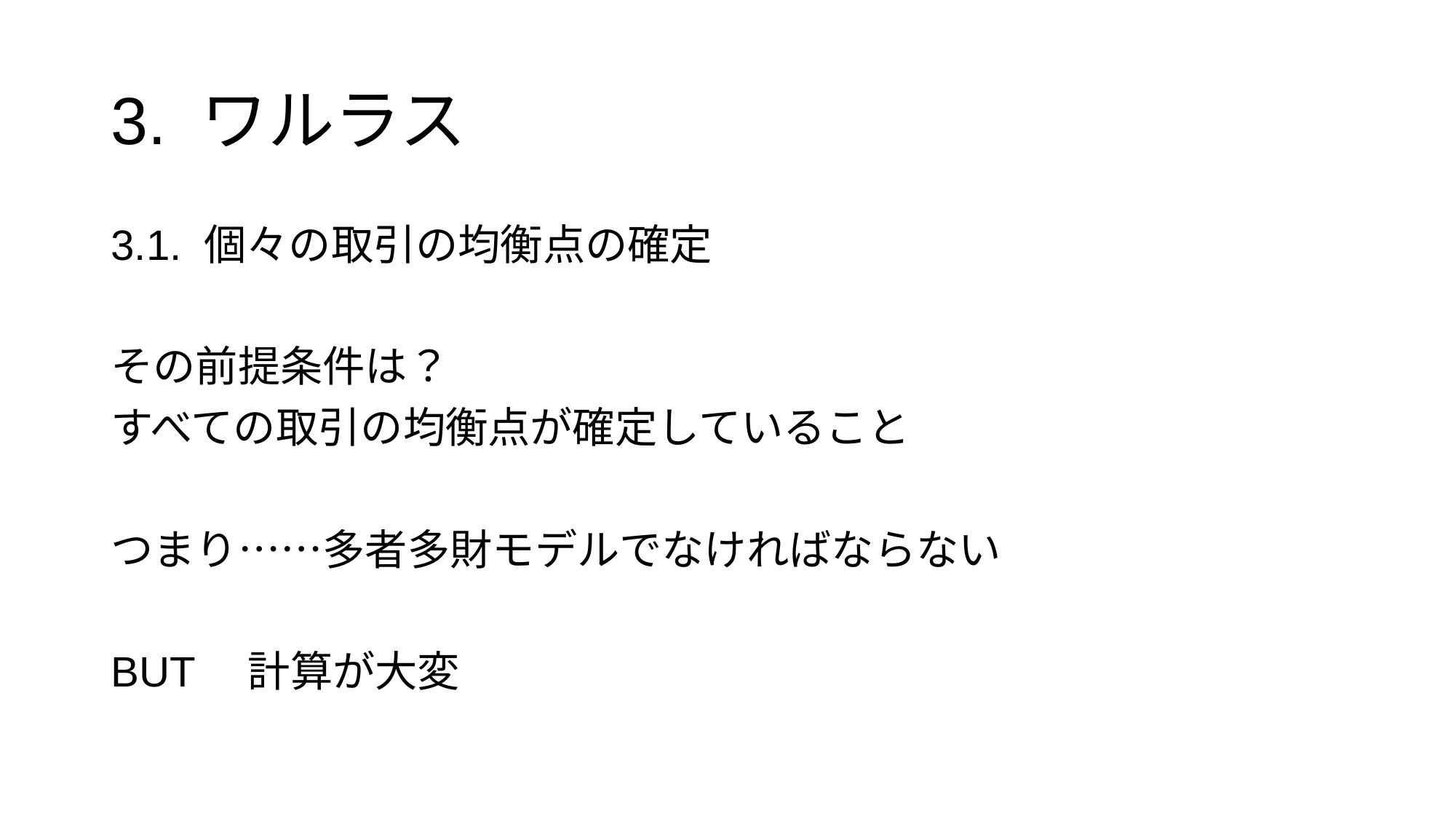

# 3. ワルラス
3.1. 個々の取引の均衡点の確定

その前提条件は？
すべての取引の均衡点が確定していること

つまり……多者多財モデルでなければならない

BUT　計算が大変